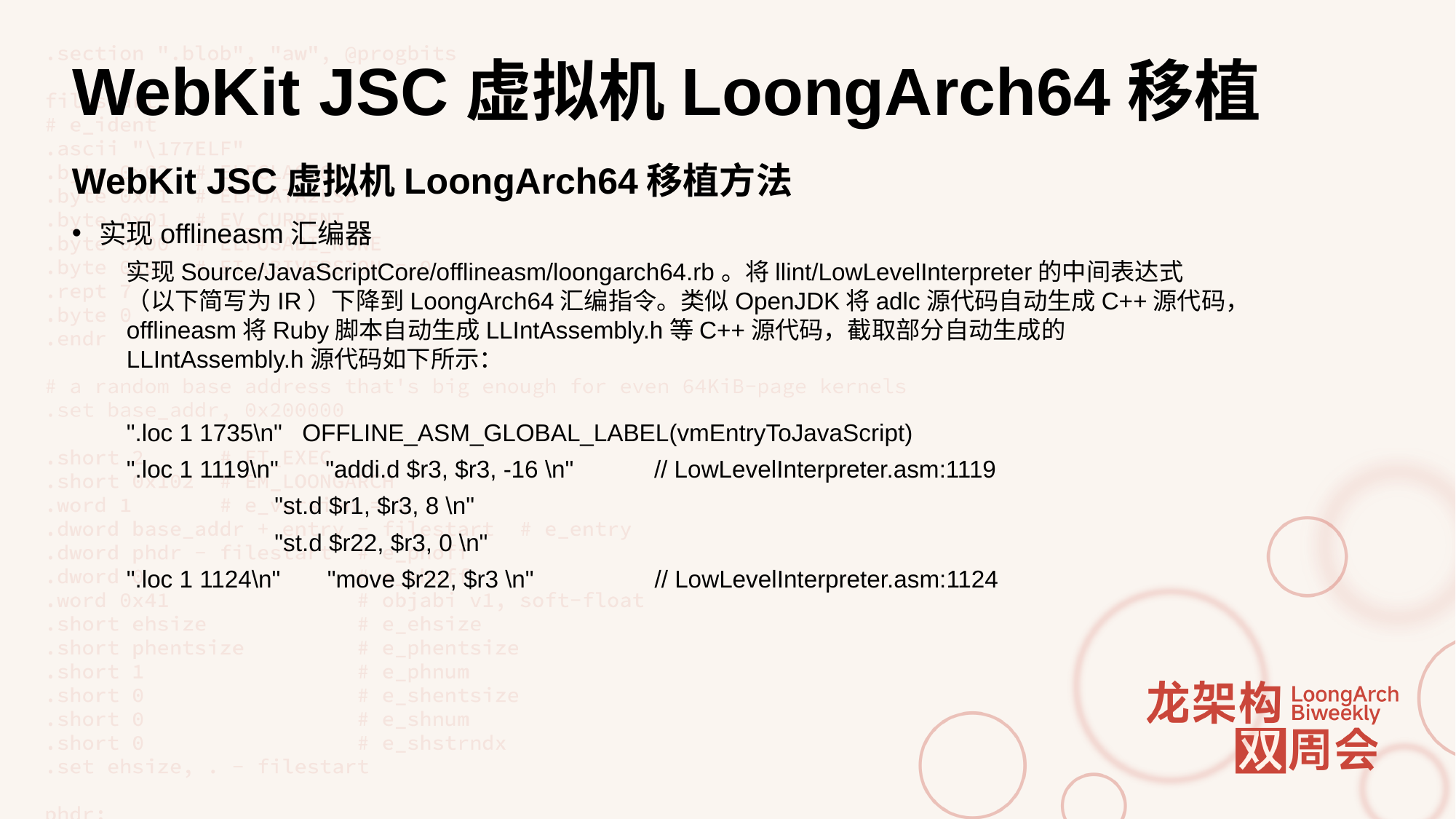

# WebKit JSC虚拟机LoongArch64移植
WebKit JSC虚拟机LoongArch64移植方法
实现offlineasm汇编器
实现Source/JavaScriptCore/offlineasm/loongarch64.rb。将llint/LowLevelInterpreter的中间表达式（以下简写为IR）下降到LoongArch64汇编指令。类似OpenJDK将adlc源代码自动生成C++源代码，offlineasm将Ruby脚本自动生成LLIntAssembly.h等C++源代码，截取部分自动生成的LLIntAssembly.h源代码如下所示：

".loc 1 1735\n"   OFFLINE_ASM_GLOBAL_LABEL(vmEntryToJavaScript)
".loc 1 1119\n"       "addi.d $r3, $r3, -16 \n"            // LowLevelInterpreter.asm:1119
                      "st.d $r1, $r3, 8 \n"
                      "st.d $r22, $r3, 0 \n"
".loc 1 1124\n"       "move $r22, $r3 \n"                  // LowLevelInterpreter.asm:1124